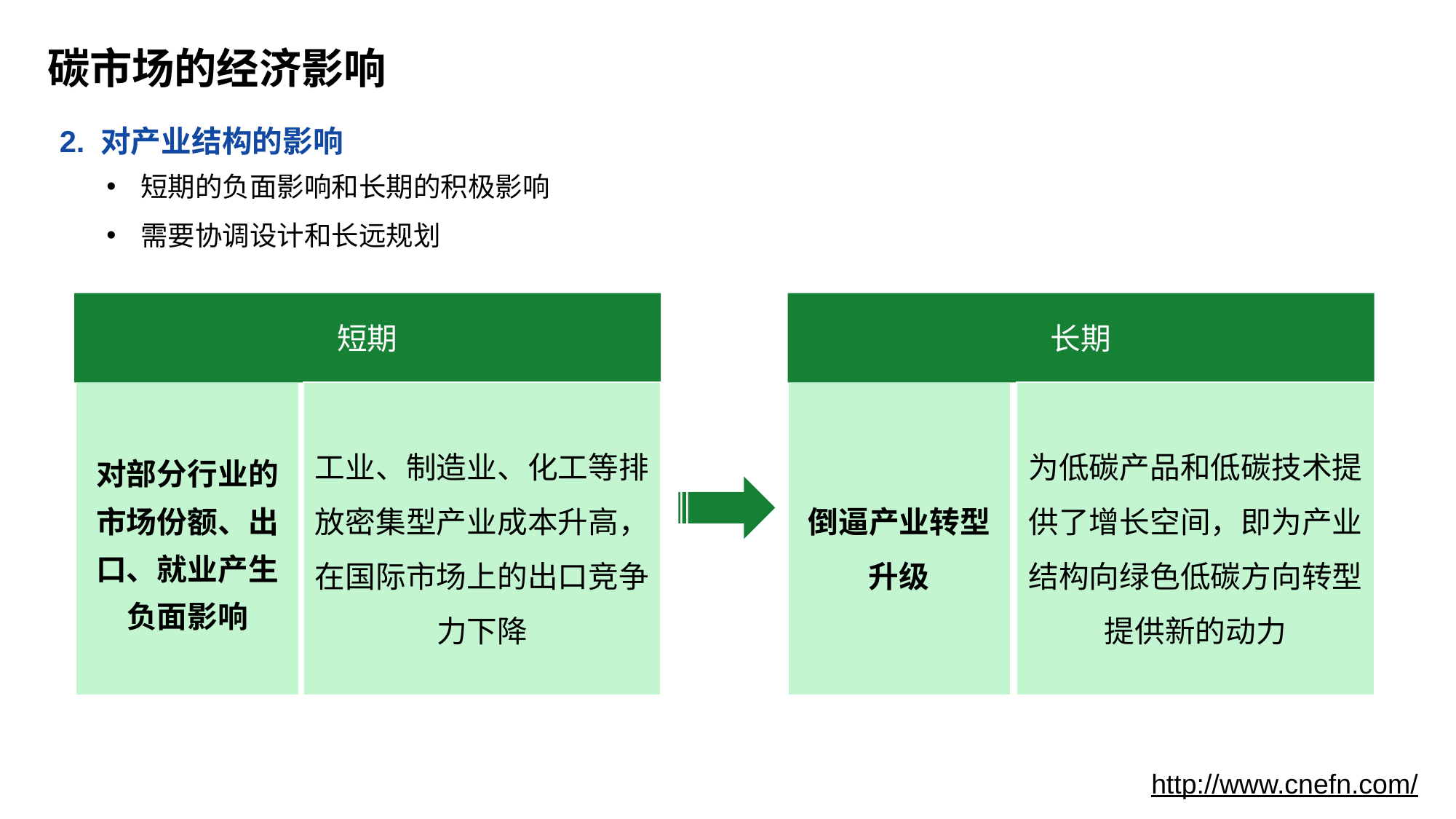

# 碳市场的经济影响
2. 对产业结构的影响
短期的负面影响和长期的积极影响
需要协调设计和长远规划
短期
对部分行业的市场份额、出口、就业产生负面影响
工业、制造业、化工等排放密集型产业成本升高，在国际市场上的出口竞争力下降
长期
倒逼产业转型升级
为低碳产品和低碳技术提供了增长空间，即为产业结构向绿色低碳方向转型提供新的动力